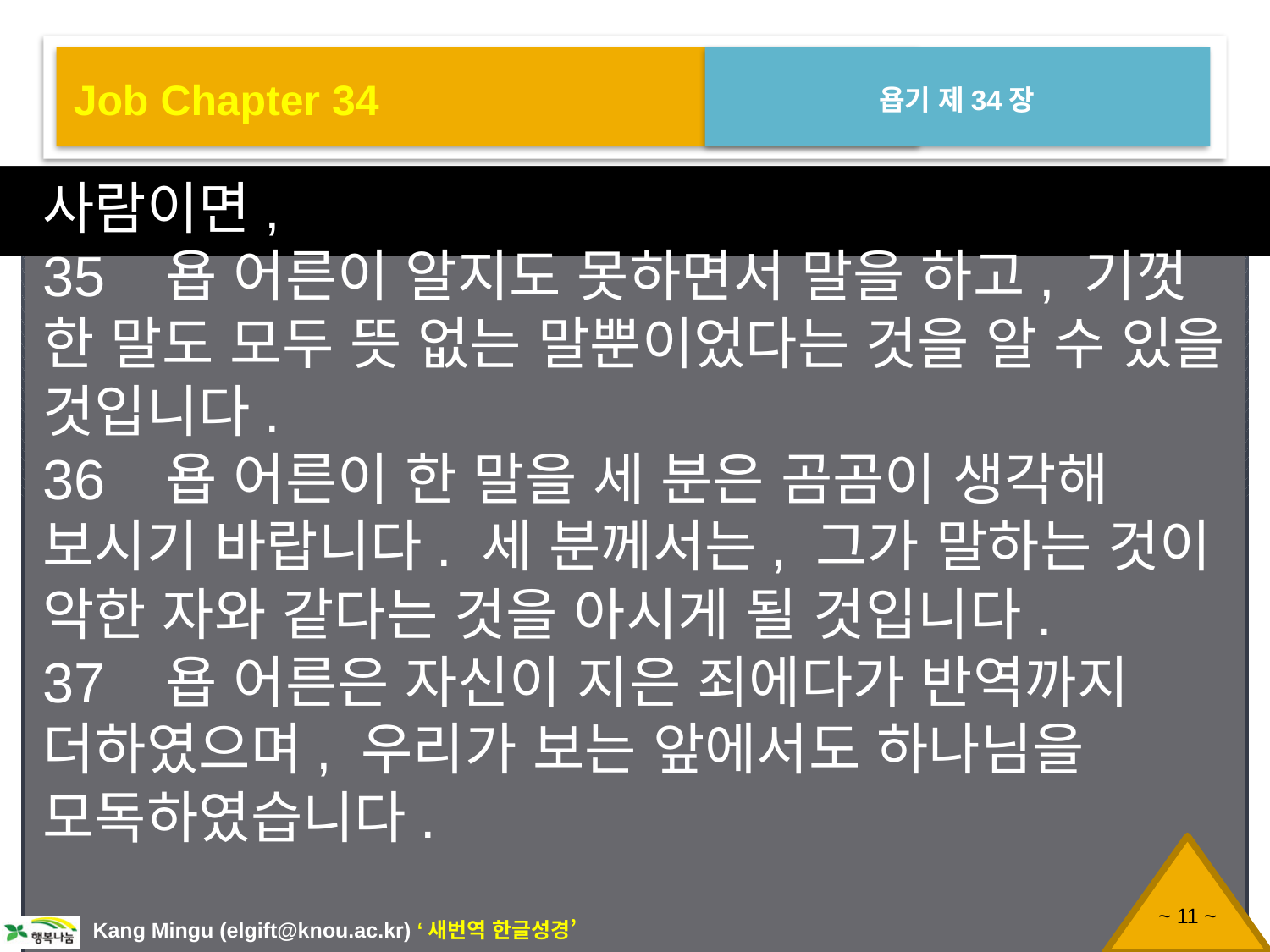

Job Chapter 34
욥기 제34장
사람이면,
35   욥 어른이 알지도 못하면서 말을 하고, 기껏 한 말도 모두 뜻 없는 말뿐이었다는 것을 알 수 있을 것입니다.
36   욥 어른이 한 말을 세 분은 곰곰이 생각해 보시기 바랍니다. 세 분께서는, 그가 말하는 것이 악한 자와 같다는 것을 아시게 될 것입니다.
37   욥 어른은 자신이 지은 죄에다가 반역까지 더하였으며, 우리가 보는 앞에서도 하나님을 모독하였습니다.